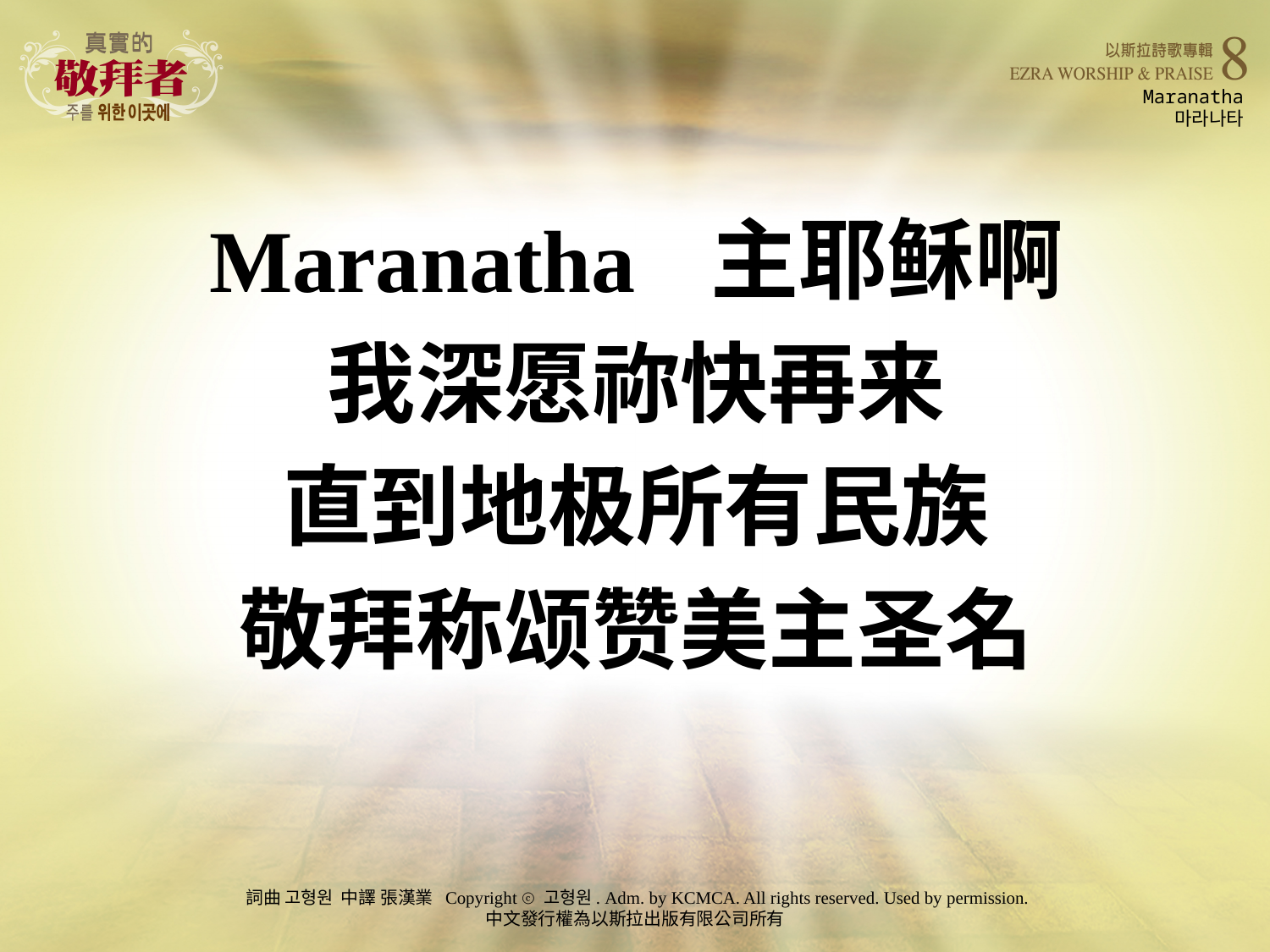

# Maranatha 마라나타
Maranatha 主耶稣啊
我深愿祢快再来
直到地极所有民族
敬拜称颂赞美主圣名
詞曲 고형원  中譯 張漢業  Copyright ⓒ 고형원. Adm. by KCMCA. All rights reserved. Used by permission.
中文發行權為以斯拉出版有限公司所有